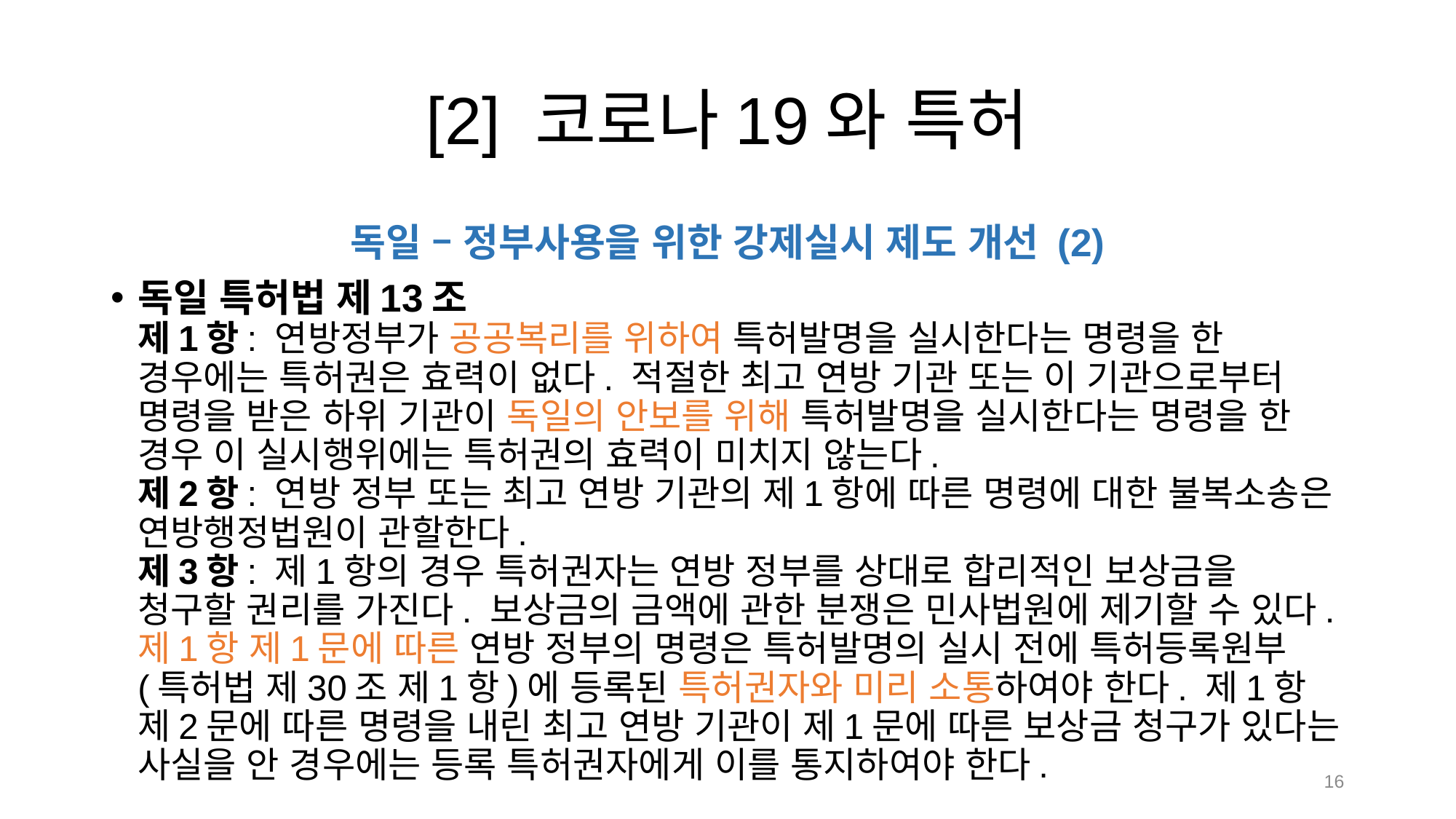

# [2] 코로나19와 특허
독일 – 정부사용을 위한 강제실시 제도 개선 (2)
독일 특허법 제13조
제1항: 연방정부가 공공복리를 위하여 특허발명을 실시한다는 명령을 한 경우에는 특허권은 효력이 없다. 적절한 최고 연방 기관 또는 이 기관으로부터 명령을 받은 하위 기관이 독일의 안보를 위해 특허발명을 실시한다는 명령을 한 경우 이 실시행위에는 특허권의 효력이 미치지 않는다.
제2항: 연방 정부 또는 최고 연방 기관의 제1항에 따른 명령에 대한 불복소송은 연방행정법원이 관할한다.
제3항: 제1항의 경우 특허권자는 연방 정부를 상대로 합리적인 보상금을 청구할 권리를 가진다. 보상금의 금액에 관한 분쟁은 민사법원에 제기할 수 있다. 제1항 제1문에 따른 연방 정부의 명령은 특허발명의 실시 전에 특허등록원부(특허법 제30조 제1항)에 등록된 특허권자와 미리 소통하여야 한다. 제1항 제2문에 따른 명령을 내린 최고 연방 기관이 제1문에 따른 보상금 청구가 있다는 사실을 안 경우에는 등록 특허권자에게 이를 통지하여야 한다.
16